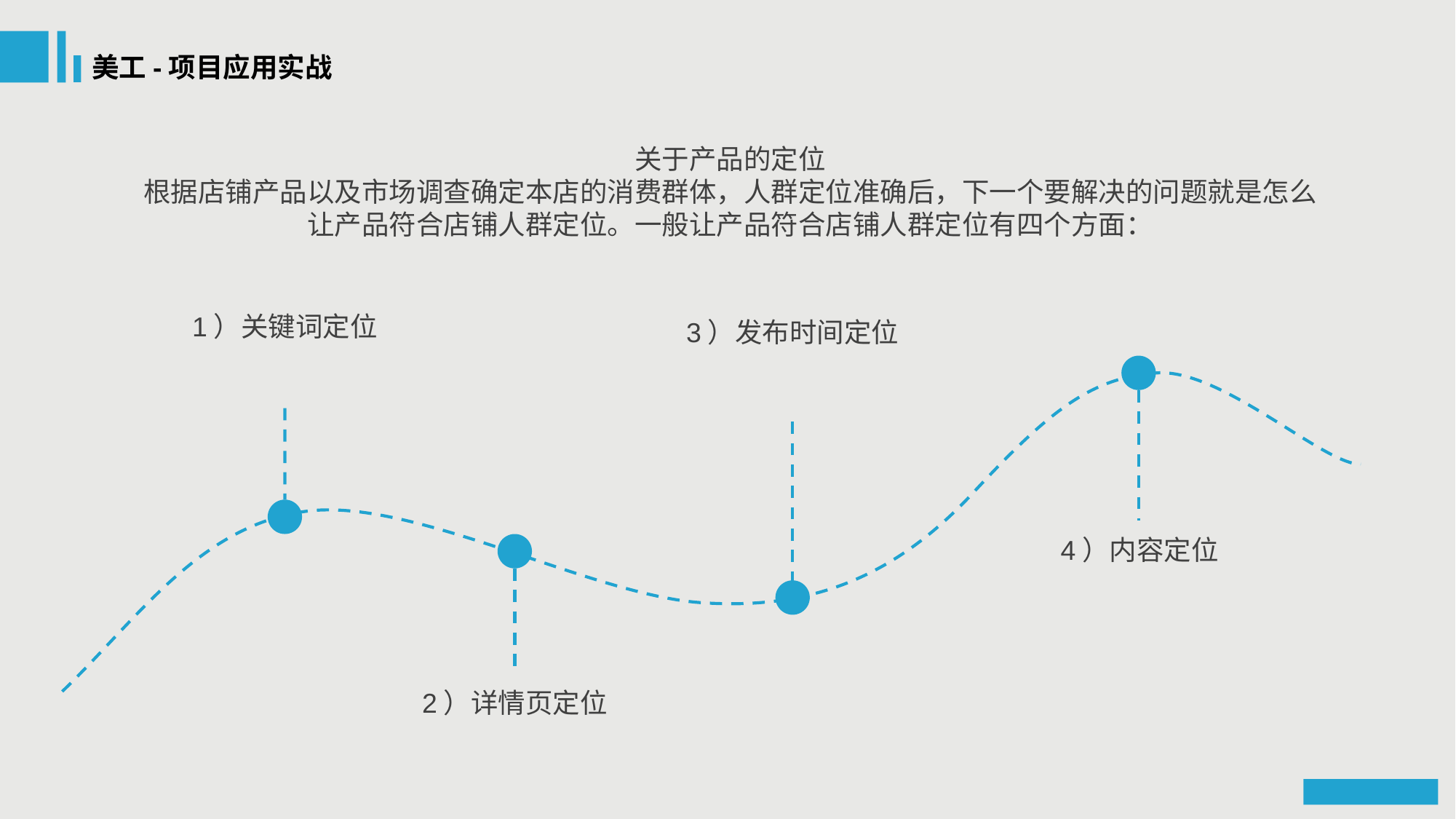

美工-项目应用实战
关于产品的定位
根据店铺产品以及市场调查确定本店的消费群体，人群定位准确后，下一个要解决的问题就是怎么让产品符合店铺人群定位。一般让产品符合店铺人群定位有四个方面：
1）关键词定位
3）发布时间定位

4）内容定位

2）详情页定位